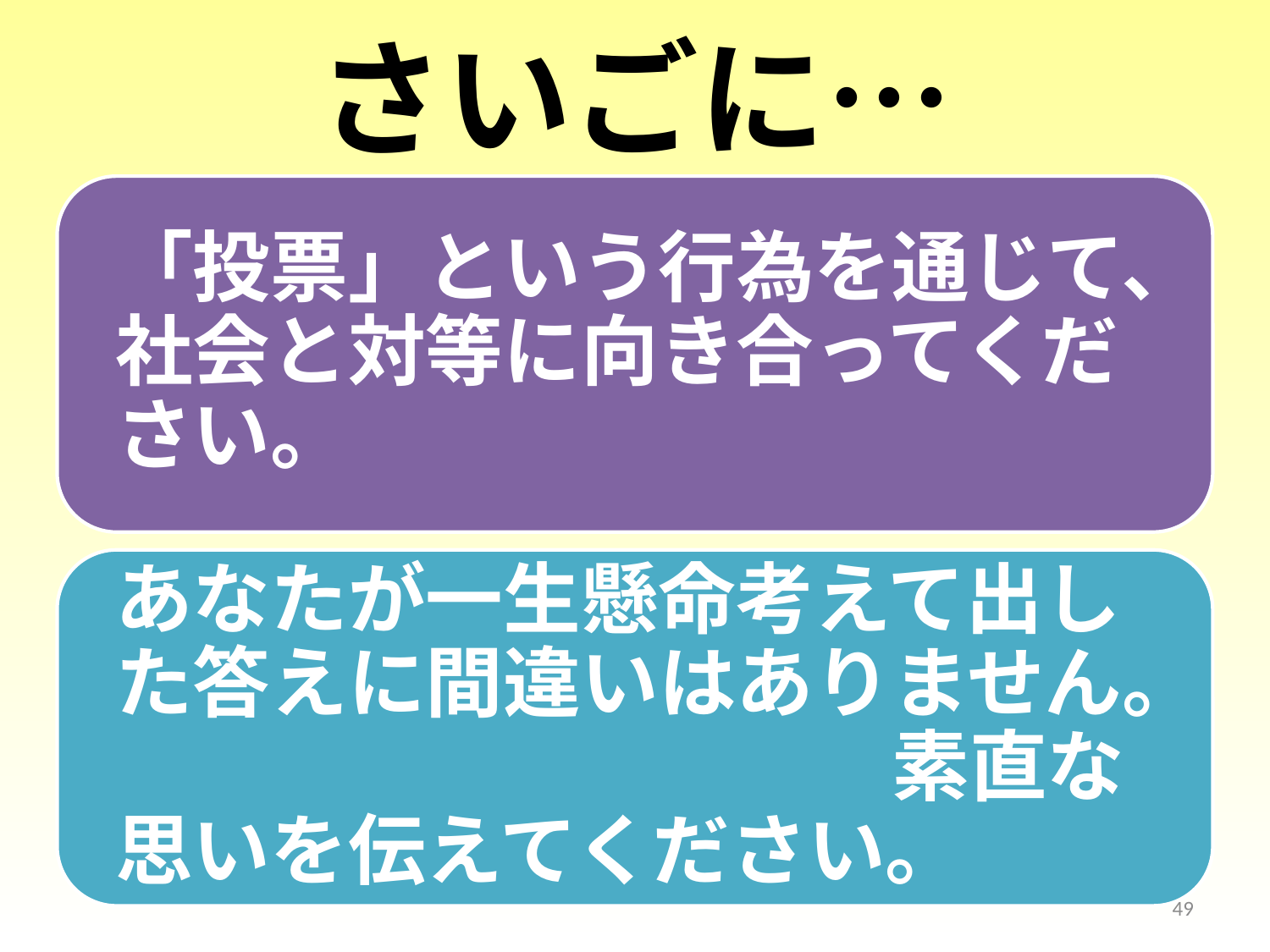

# さいごに…
「投票」という行為を通じて、社会と対等に向き合ってください。
あなたが一生懸命考えて出した答えに間違いはありません。　　　　　　　　　　素直な思いを伝えてください。
49